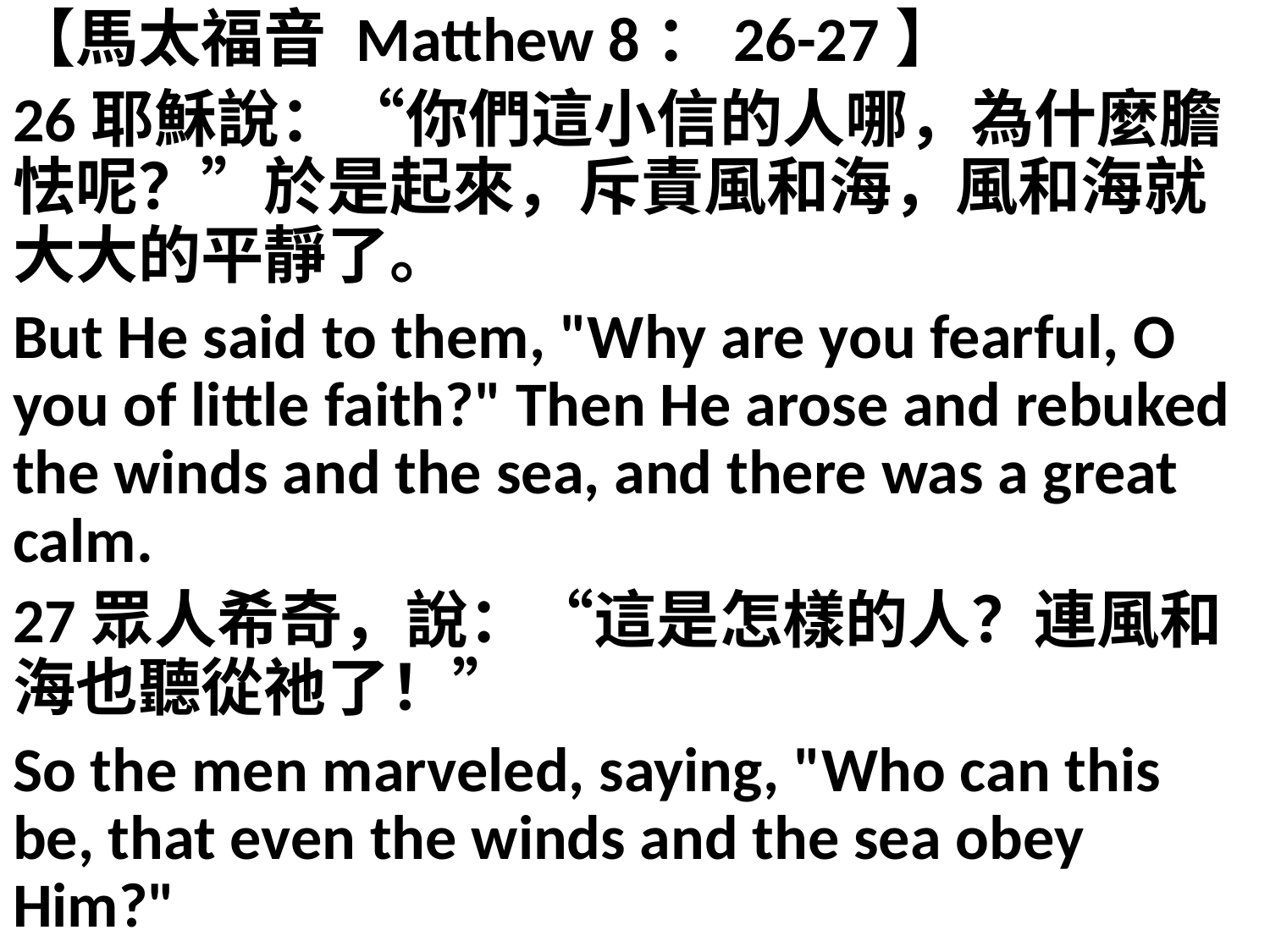

【馬太福音 Matthew 8：26-27】
26耶穌說：“你們這小信的人哪，為什麼膽怯呢？”於是起來，斥責風和海，風和海就大大的平靜了。
But He said to them, "Why are you fearful, O you of little faith?" Then He arose and rebuked the winds and the sea, and there was a great calm.
27眾人希奇，說：“這是怎樣的人？連風和海也聽從祂了！”
So the men marveled, saying, "Who can this be, that even the winds and the sea obey Him?"